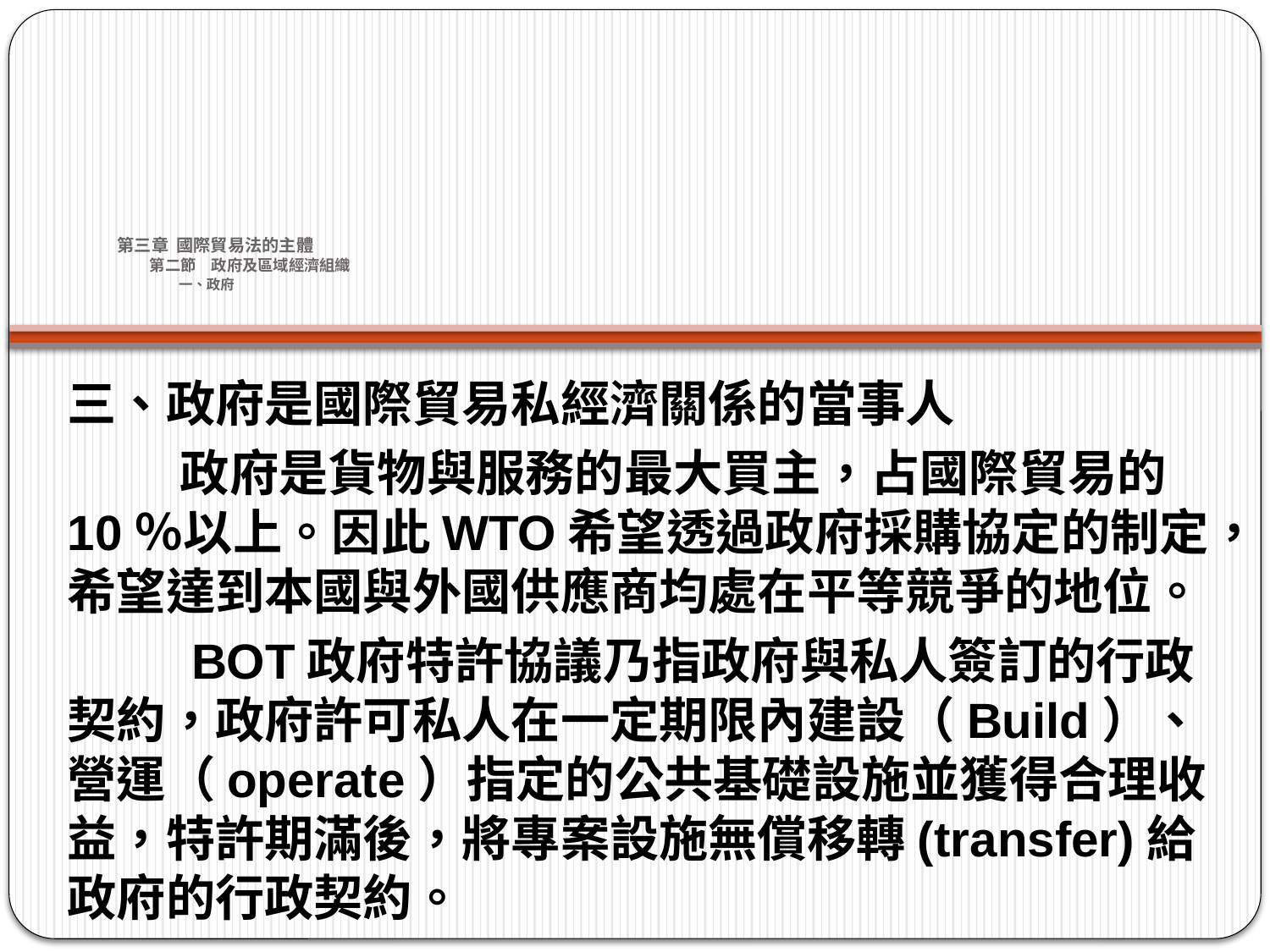

# 第三章  國際貿易法的主體 第二節　政府及區域經濟組織 一、政府
三、政府是國際貿易私經濟關係的當事人
         政府是貨物與服務的最大買主，占國際貿易的10％以上。因此WTO希望透過政府採購協定的制定，希望達到本國與外國供應商均處在平等競爭的地位。
         BOT政府特許協議乃指政府與私人簽訂的行政契約，政府許可私人在一定期限內建設（Build）、營運（operate）指定的公共基礎設施並獲得合理收益，特許期滿後，將專案設施無償移轉(transfer)給政府的行政契約。